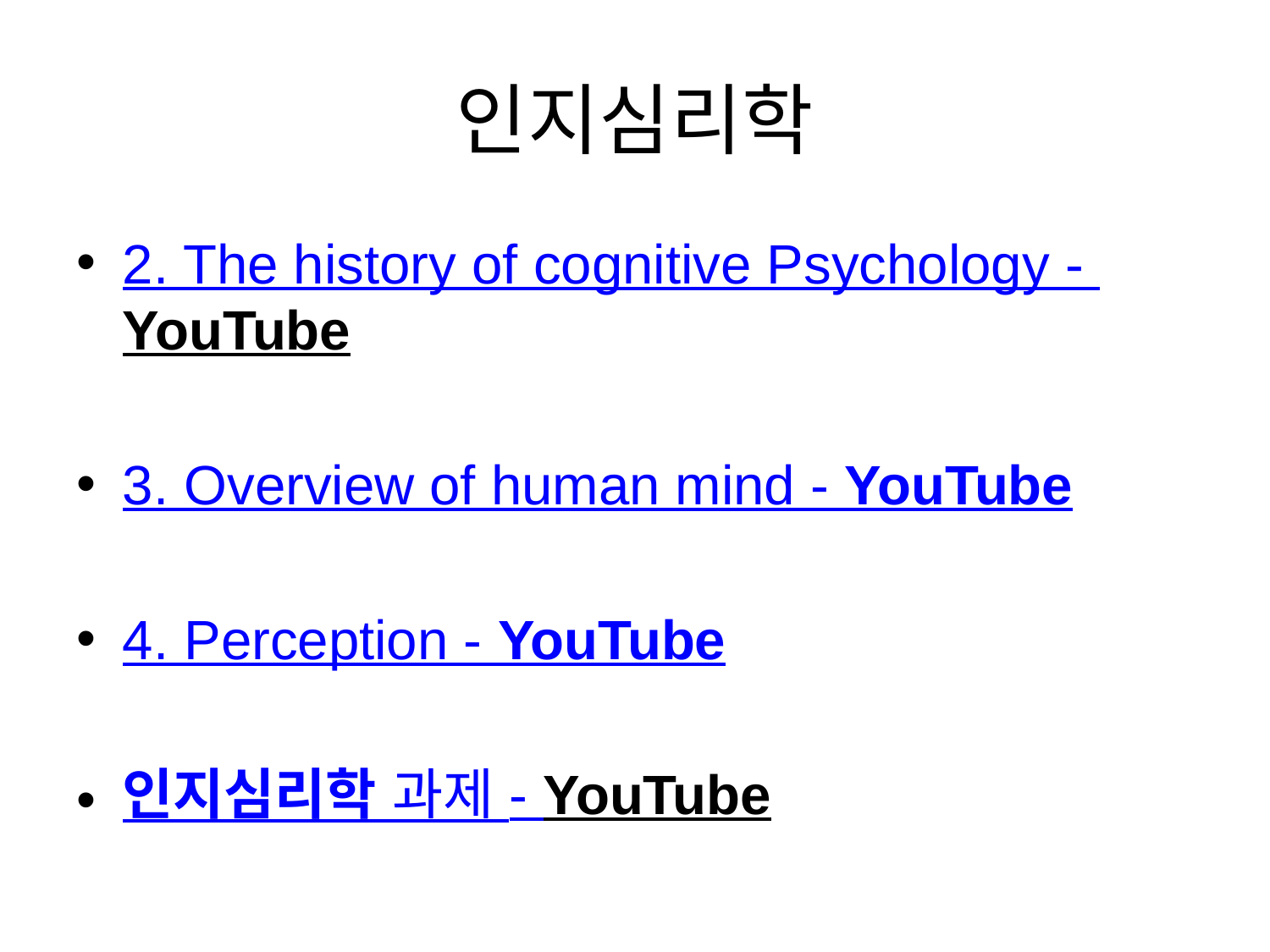

# 인지심리학
2. The history of cognitive Psychology - YouTube

3. Overview of human mind - YouTube

4. Perception - YouTube

인지심리학 과제 - YouTube